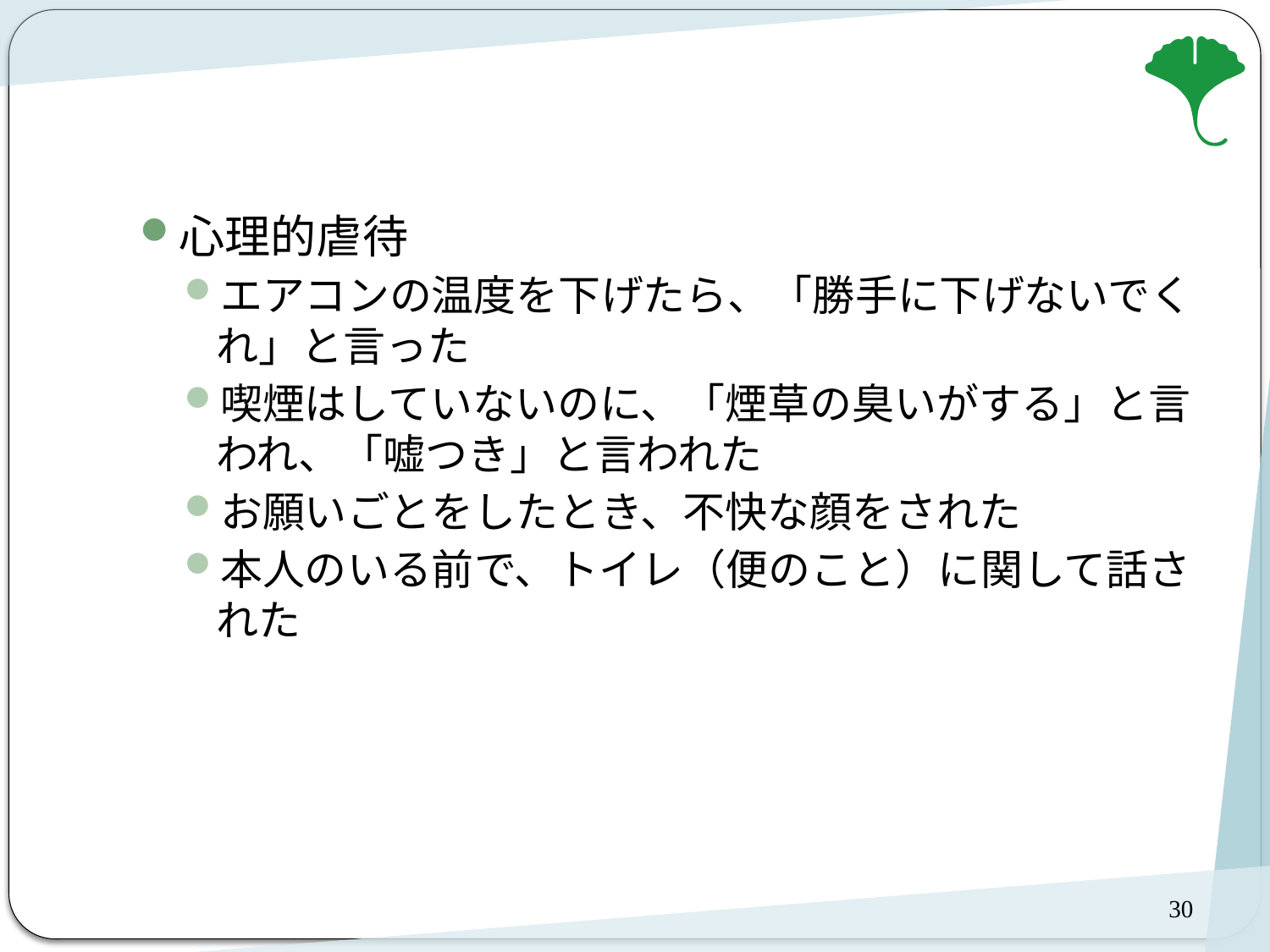

#
心理的虐待
エアコンの温度を下げたら、「勝手に下げないでくれ」と言った
喫煙はしていないのに、「煙草の臭いがする」と言われ、「嘘つき」と言われた
お願いごとをしたとき、不快な顔をされた
本人のいる前で、トイレ（便のこと）に関して話された
30